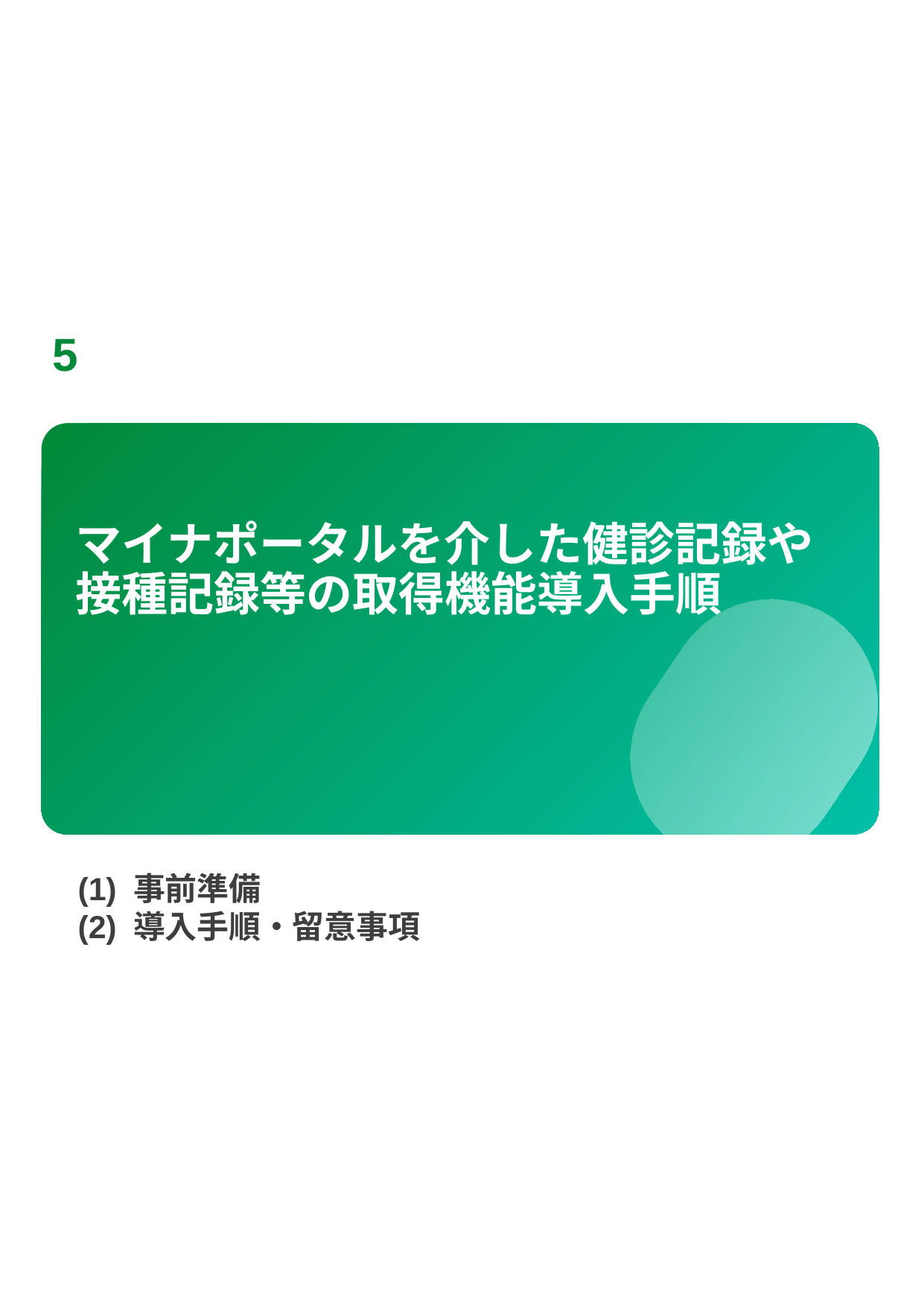

5
# マイナポータルを介した健診記録や接種記録等の取得機能導入手順
(1) 事前準備
(2) 導入手順・留意事項